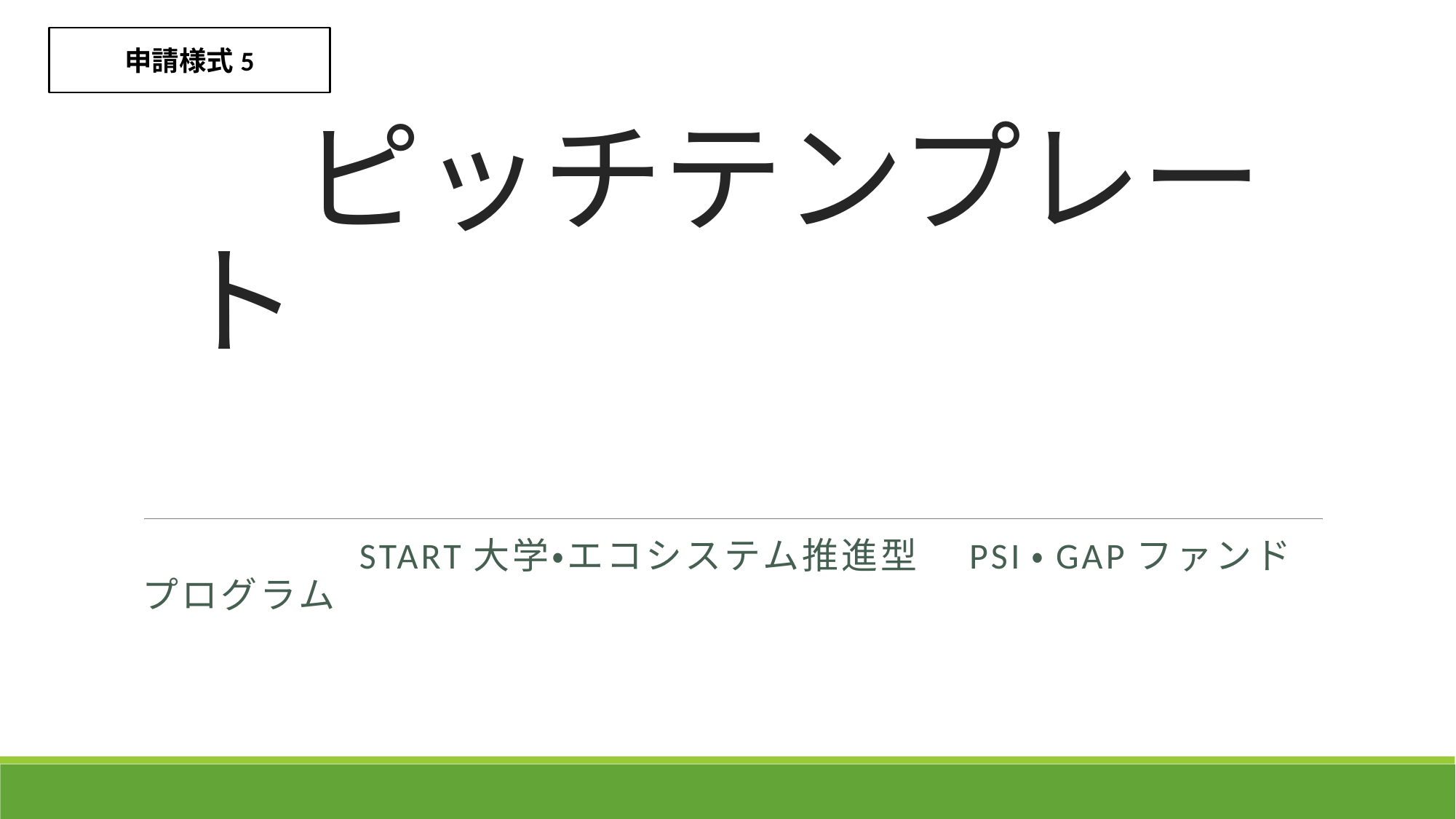

申請様式5
# ピッチテンプレート
　　　　　 START大学・エコシステム推進型　PSI・GAPファンドプログラム